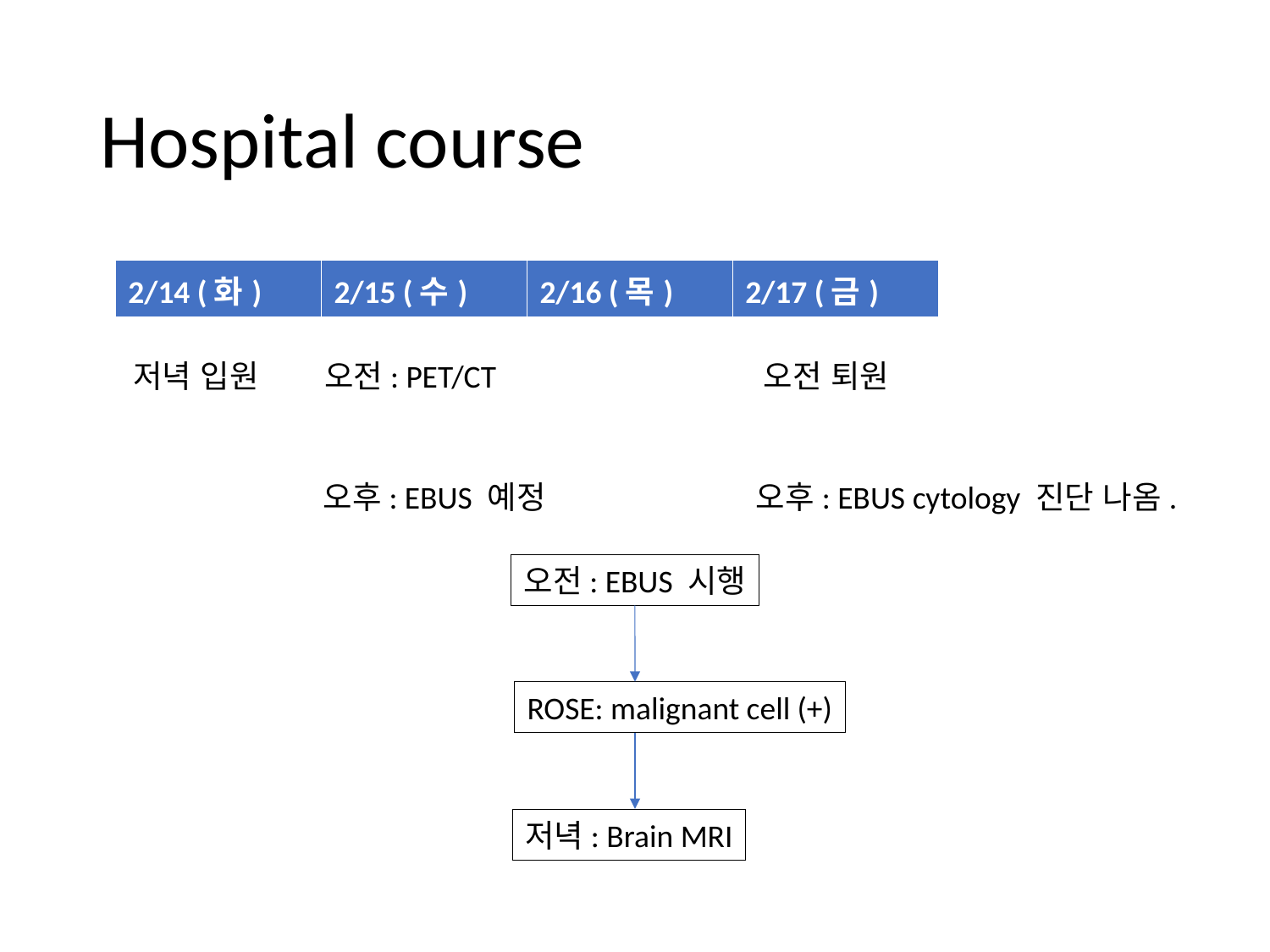

# Hospital course
| 2/14 (화) | 2/15 (수) | 2/16 (목) | 2/17 (금) |
| --- | --- | --- | --- |
저녁 입원
오전: PET/CT
오전 퇴원
오후: EBUS 예정
오후: EBUS cytology 진단 나옴.
오전: EBUS 시행
ROSE: malignant cell (+)
저녁: Brain MRI